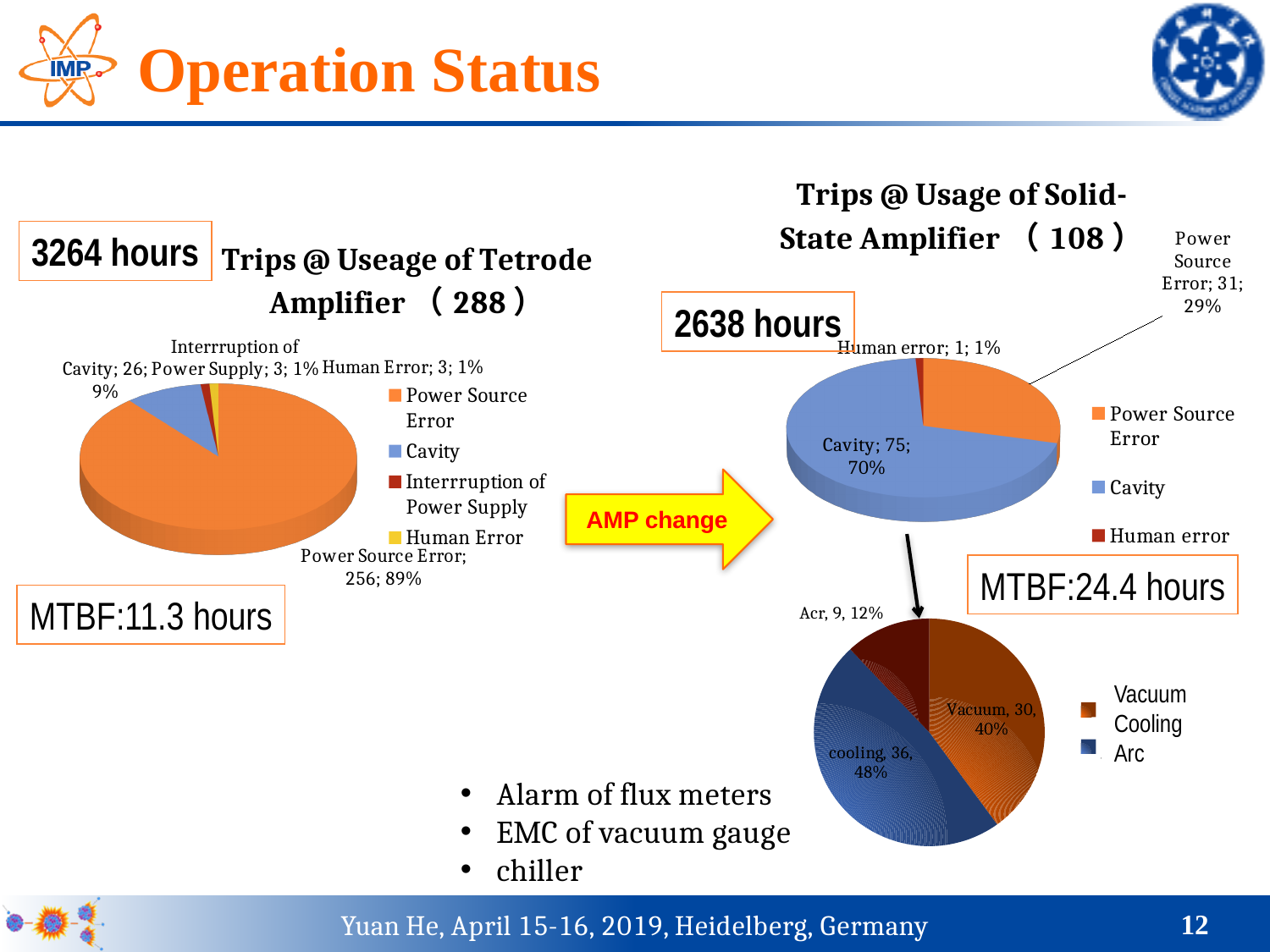

# Operation Status

[unsupported chart]

3264 hours

[unsupported chart]

2638 hours
AMP change
MTBF:24.4 hours
MTBF:11.3 hours

### Chart

| Category |  |
|---|---|
| 真空保护 | 30.0 |
| 腔体水冷 | 36.0 |
| 打火 | 9.0 |
Vacuum
Cooling
Arc
Alarm of flux meters
EMC of vacuum gauge
chiller